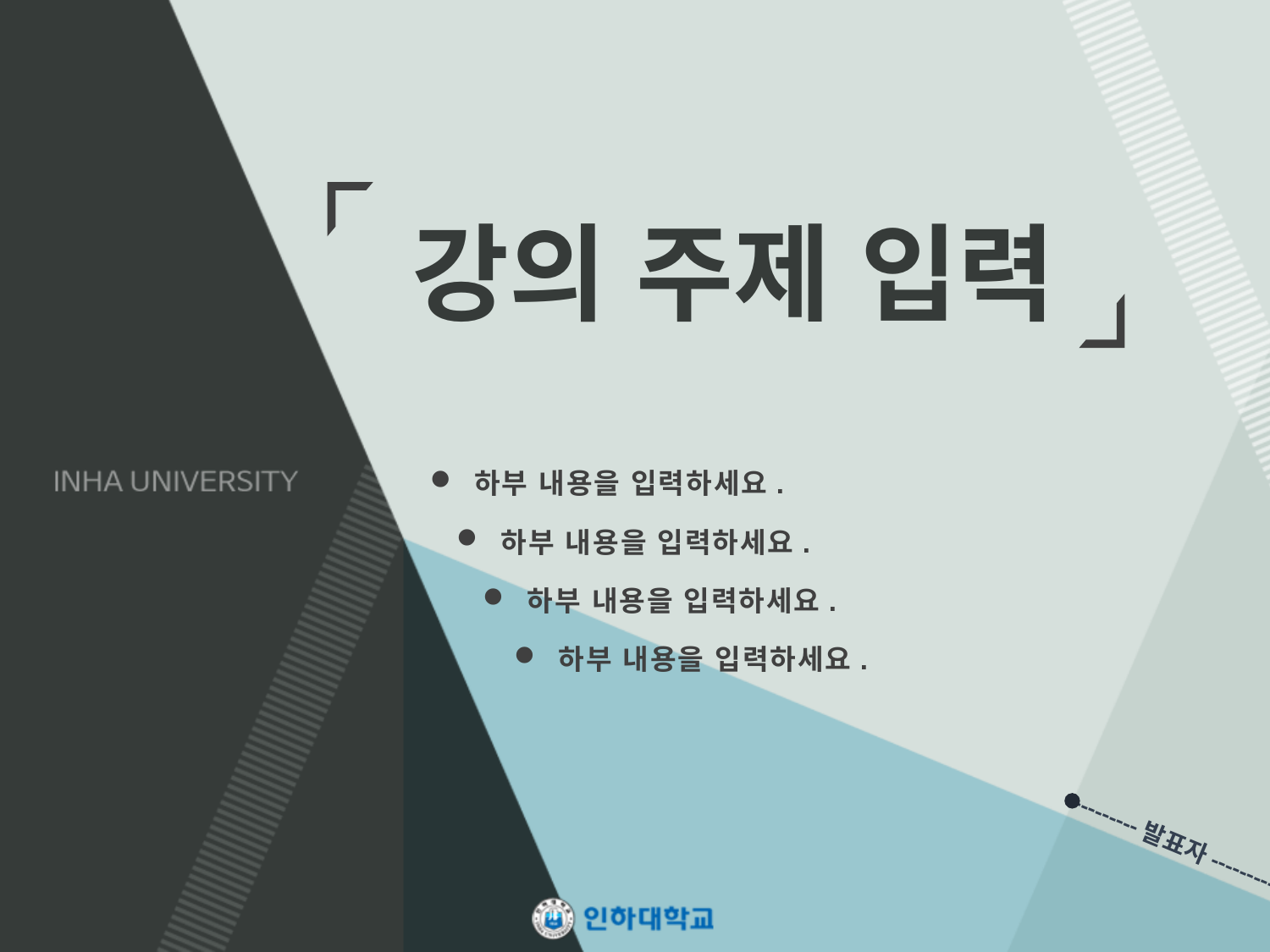

# 강의 주제 입력

 하부 내용을 입력하세요.
 하부 내용을 입력하세요.
 하부 내용을 입력하세요.
 하부 내용을 입력하세요.

---------발표자---------